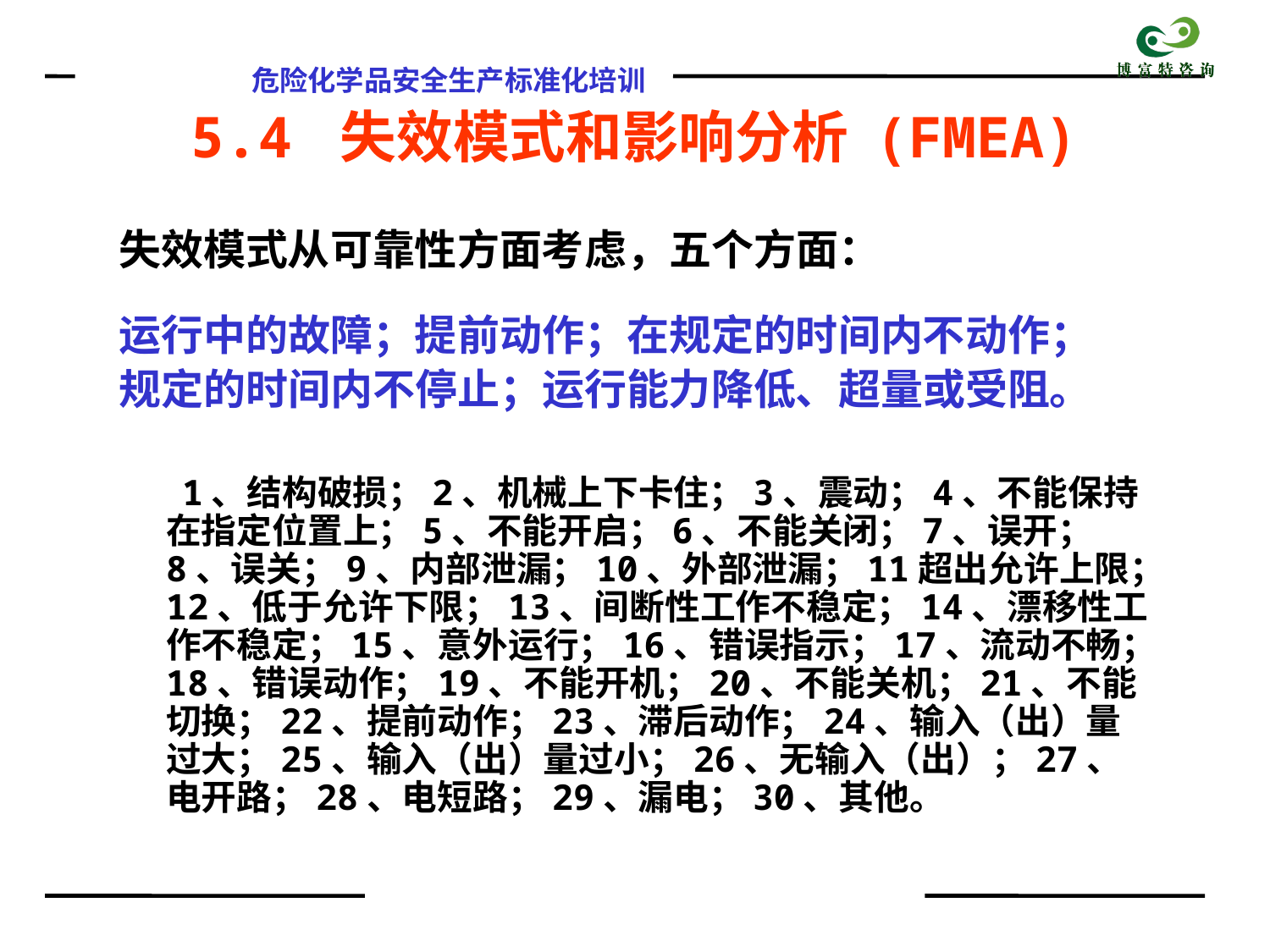

# 5.4 失效模式和影响分析 (FMEA)
失效模式从可靠性方面考虑，五个方面：

运行中的故障；提前动作；在规定的时间内不动作；
规定的时间内不停止；运行能力降低、超量或受阻。

   1、结构破损；2、机械上下卡住；3、震动；4、不能保持在指定位置上；5、不能开启；6、不能关闭；7、误开；8、误关；9、内部泄漏；10、外部泄漏；11超出允许上限；12、低于允许下限；13、间断性工作不稳定；14、漂移性工作不稳定；15、意外运行；16、错误指示；17、流动不畅；18、错误动作；19、不能开机；20、不能关机；21、不能切换；22、提前动作；23、滞后动作；24、输入（出）量过大；25、输入（出）量过小；26、无输入（出）；27、电开路；28、电短路；29、漏电；30、其他。